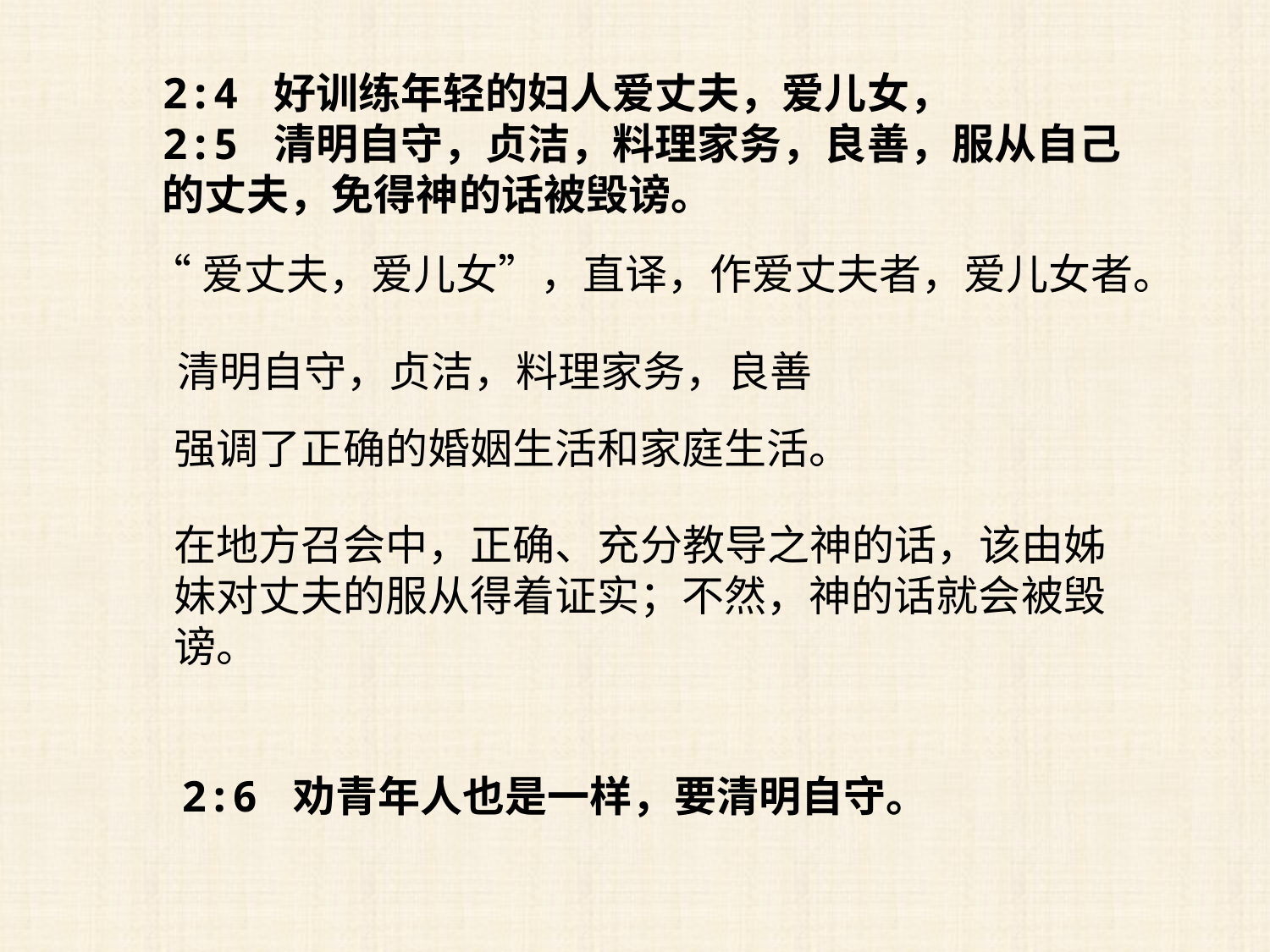

2:4 好训练年轻的妇人爱丈夫，爱儿女，
2:5 清明自守，贞洁，料理家务，良善，服从自己的丈夫，免得神的话被毁谤。
“爱丈夫，爱儿女”，直译，作爱丈夫者，爱儿女者。
清明自守，贞洁，料理家务，良善
强调了正确的婚姻生活和家庭生活。
在地方召会中，正确、充分教导之神的话，该由姊妹对丈夫的服从得着证实；不然，神的话就会被毁谤。
2:6 劝青年人也是一样，要清明自守。